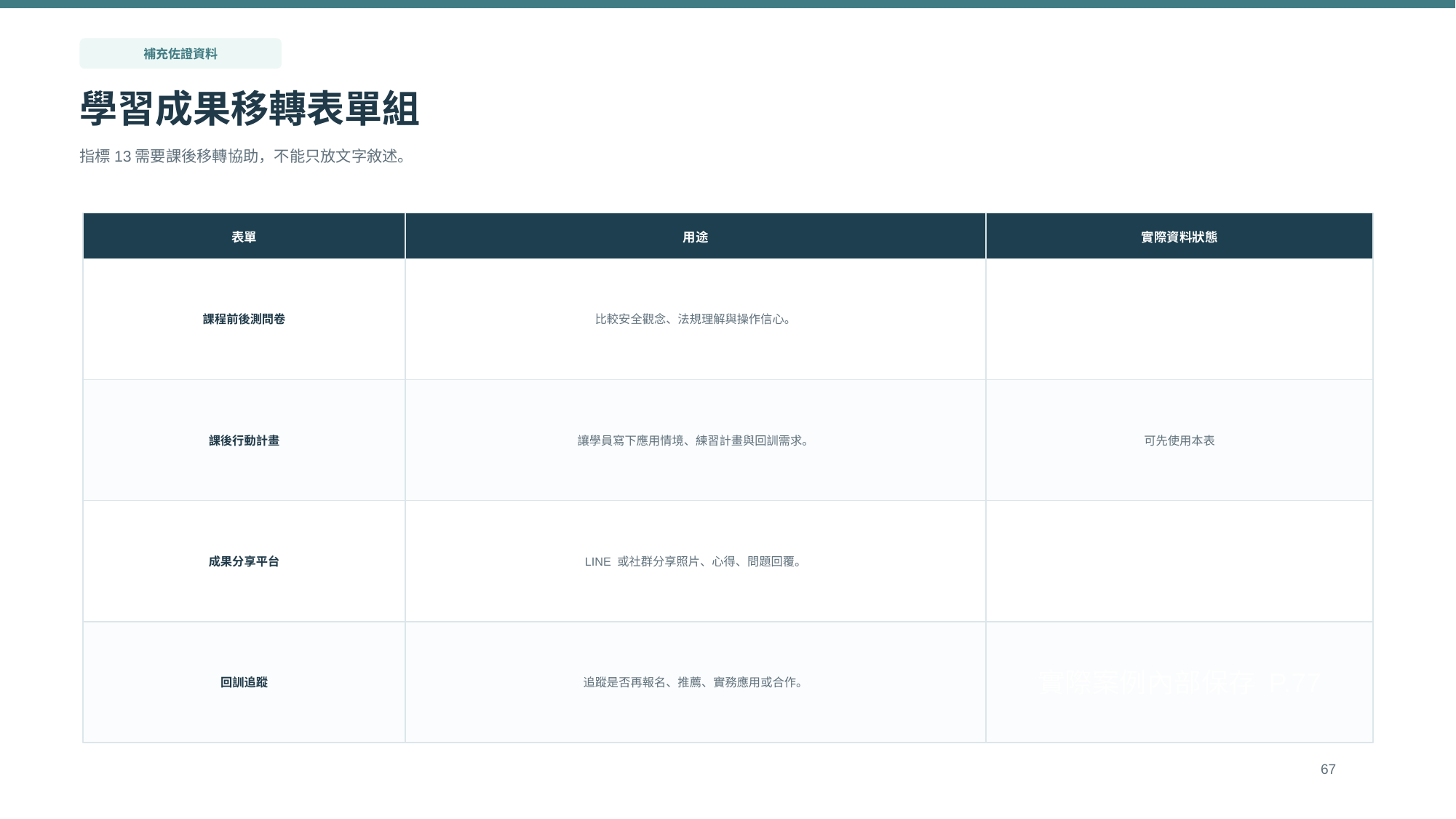

補充佐證資料
學習成果移轉表單組
指標13需要課後移轉協助，不能只放文字敘述。
表單
用途
實際資料狀態
課程前後測問卷
比較安全觀念、法規理解與操作信心。
模板已列；實際回覆內部保存
課後行動計畫
讓學員寫下應用情境、練習計畫與回訓需求。
可先使用本表
成果分享平台
LINE 或社群分享照片、心得、問題回覆。
截圖內部保存 P.77
回訓追蹤
追蹤是否再報名、推薦、實務應用或合作。
實際案例內部保存 P.77
67